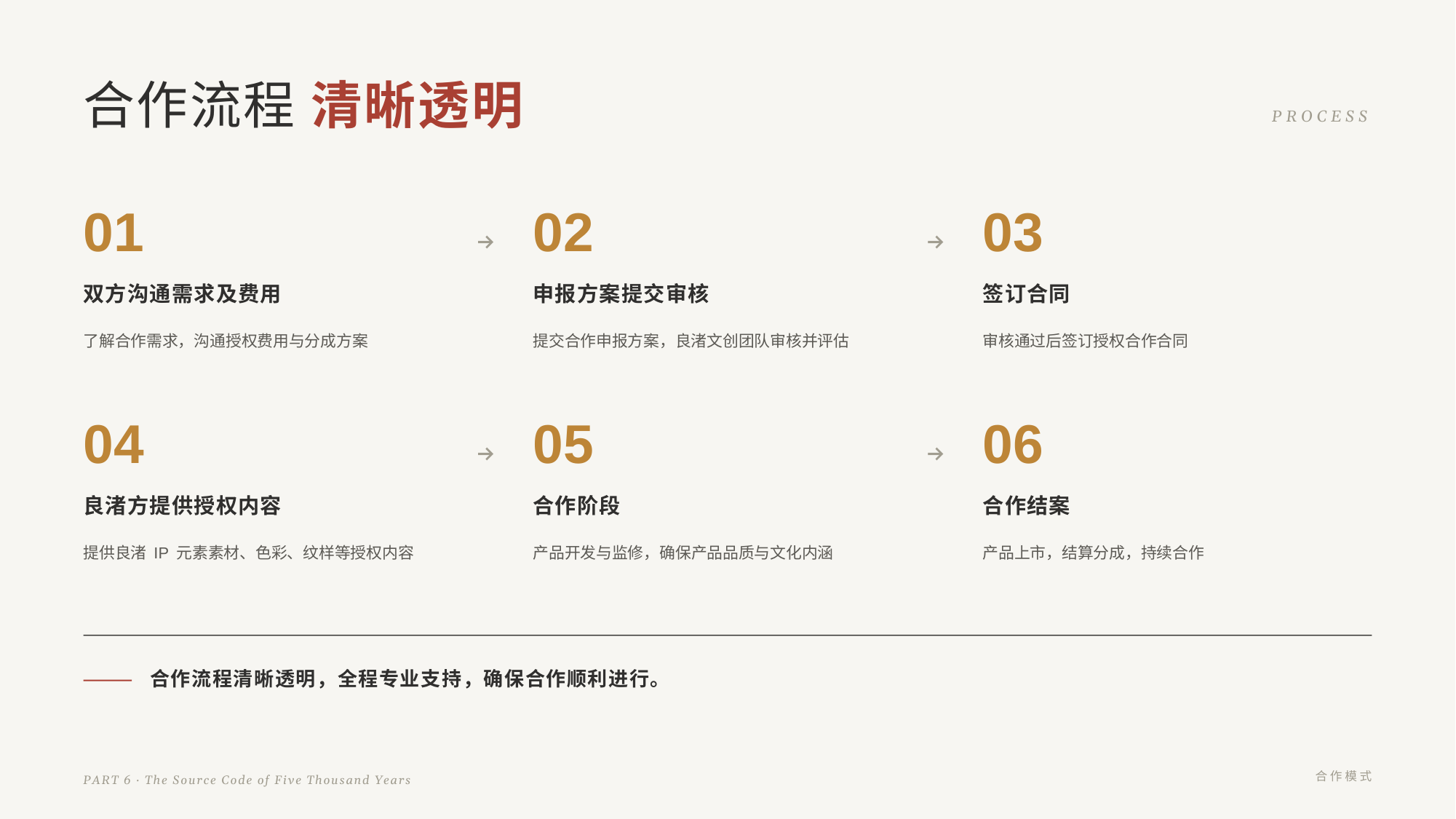

合作流程 清晰透明
PROCESS
01
02
03
→
→
双方沟通需求及费用
申报方案提交审核
签订合同
了解合作需求，沟通授权费用与分成方案
提交合作申报方案，良渚文创团队审核并评估
审核通过后签订授权合作合同
04
05
06
→
→
良渚方提供授权内容
合作阶段
合作结案
提供良渚 IP 元素素材、色彩、纹样等授权内容
产品开发与监修，确保产品品质与文化内涵
产品上市，结算分成，持续合作

合作流程清晰透明，全程专业支持，确保合作顺利进行。

合作模式
PART 6 · The Source Code of Five Thousand Years